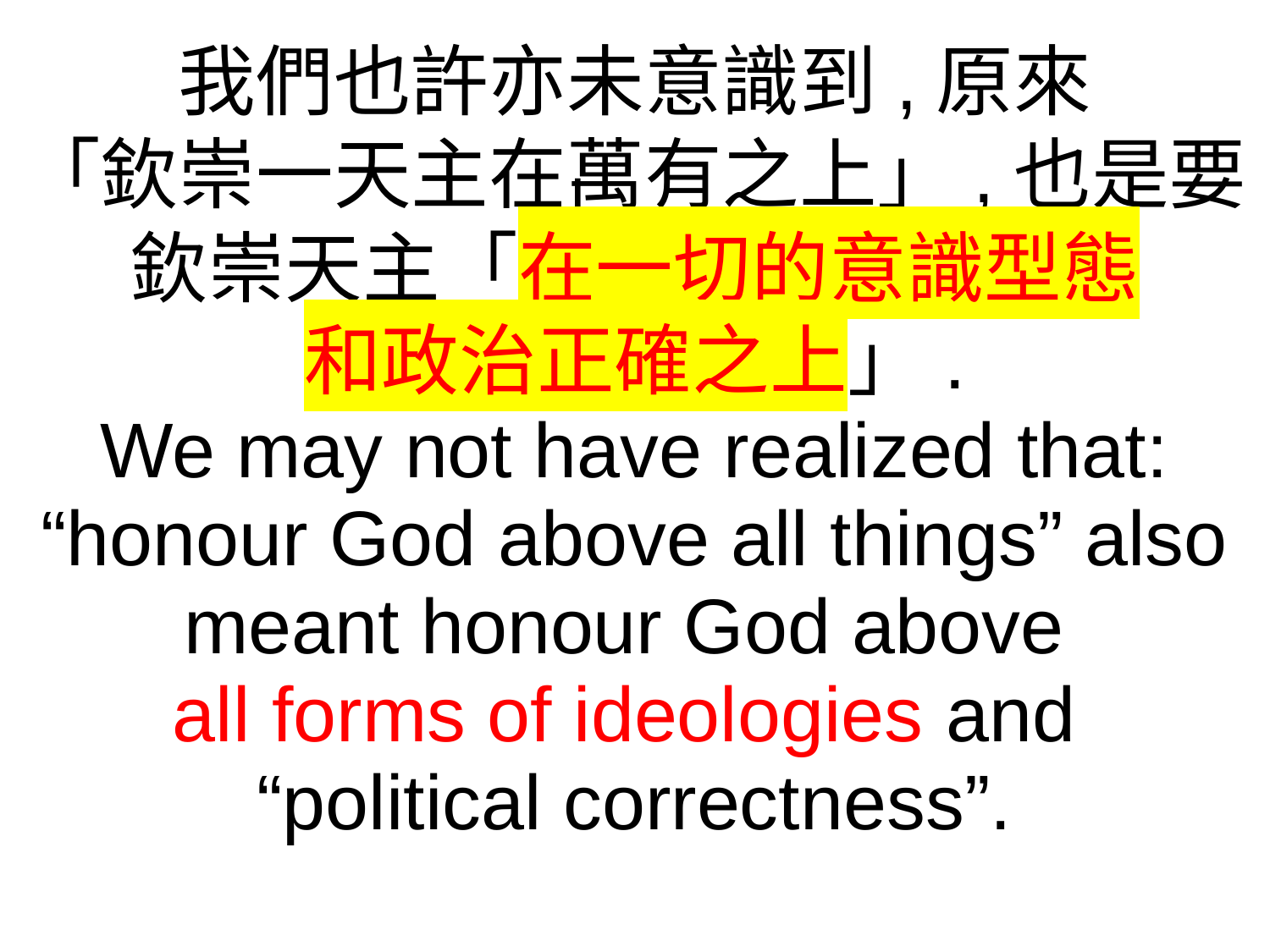

我們也許亦未意識到,原來
「欽崇一天主在萬有之上」,也是要
欽崇天主「在一切的意識型態
和政治正確之上」.
We may not have realized that: “honour God above all things” also meant honour God above
all forms of ideologies and
“political correctness”.